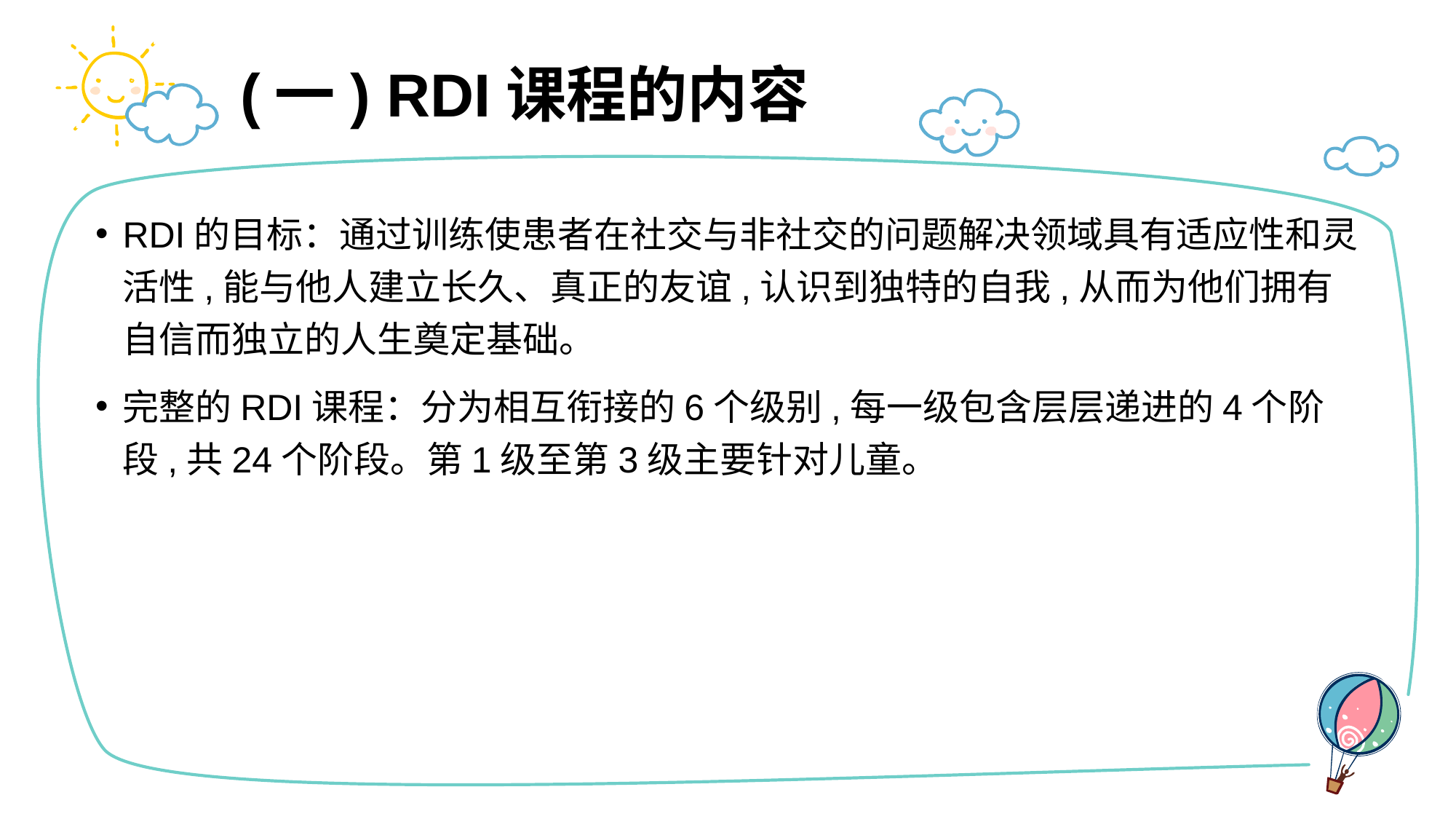

# (一) RDI课程的内容
RDI的目标：通过训练使患者在社交与非社交的问题解决领域具有适应性和灵活性,能与他人建立长久、真正的友谊,认识到独特的自我,从而为他们拥有自信而独立的人生奠定基础。
完整的RDI课程：分为相互衔接的6个级别,每一级包含层层递进的4个阶段,共24个阶段。第1级至第3级主要针对儿童。